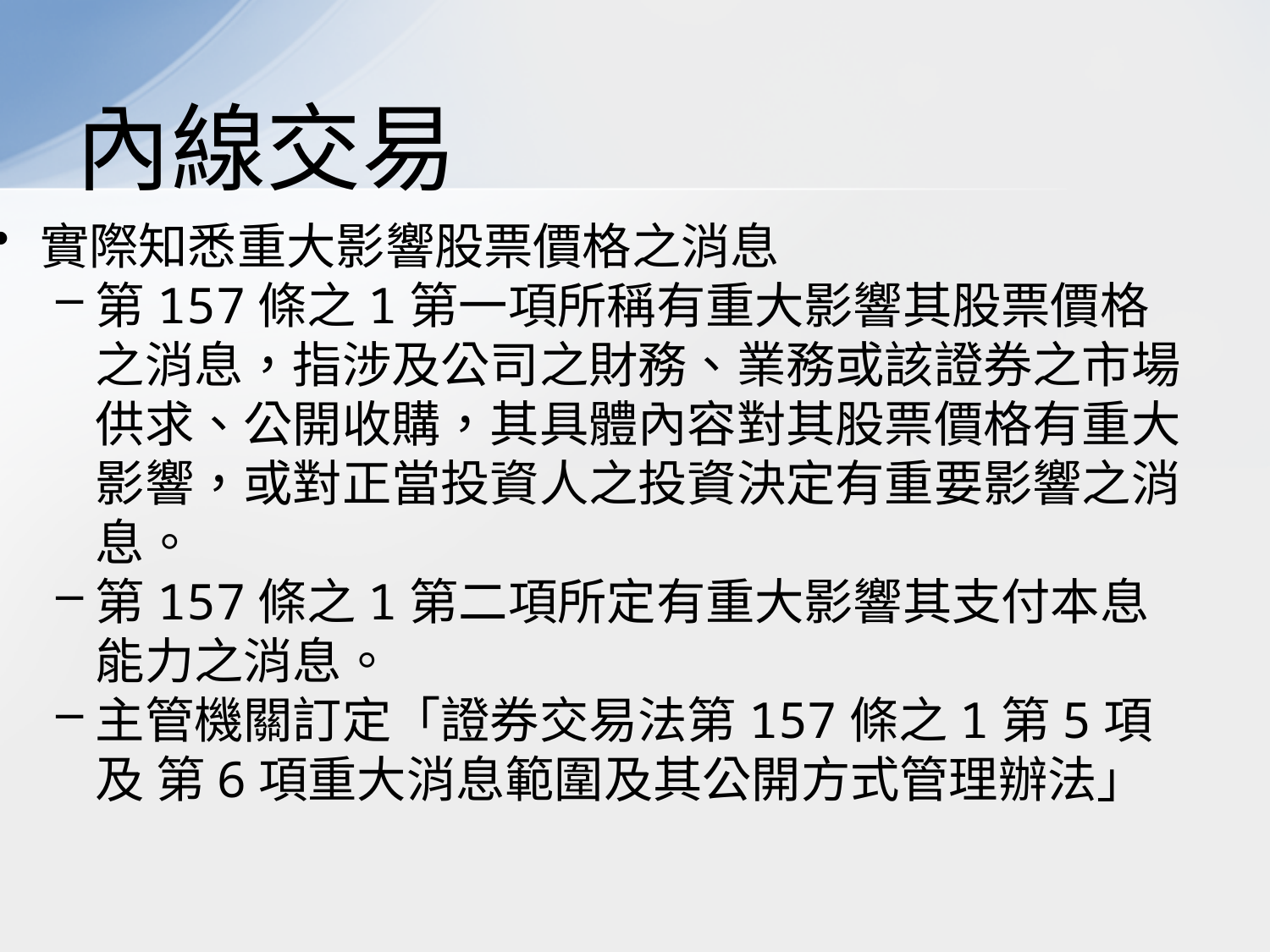

# 內線交易
實際知悉重大影響股票價格之消息
第157條之1第一項所稱有重大影響其股票價格之消息，指涉及公司之財務、業務或該證券之市場供求、公開收購，其具體內容對其股票價格有重大影響，或對正當投資人之投資決定有重要影響之消息。
第157條之1第二項所定有重大影響其支付本息能力之消息。
主管機關訂定「證券交易法第157條之1第5項及 第6項重大消息範圍及其公開方式管理辦法」